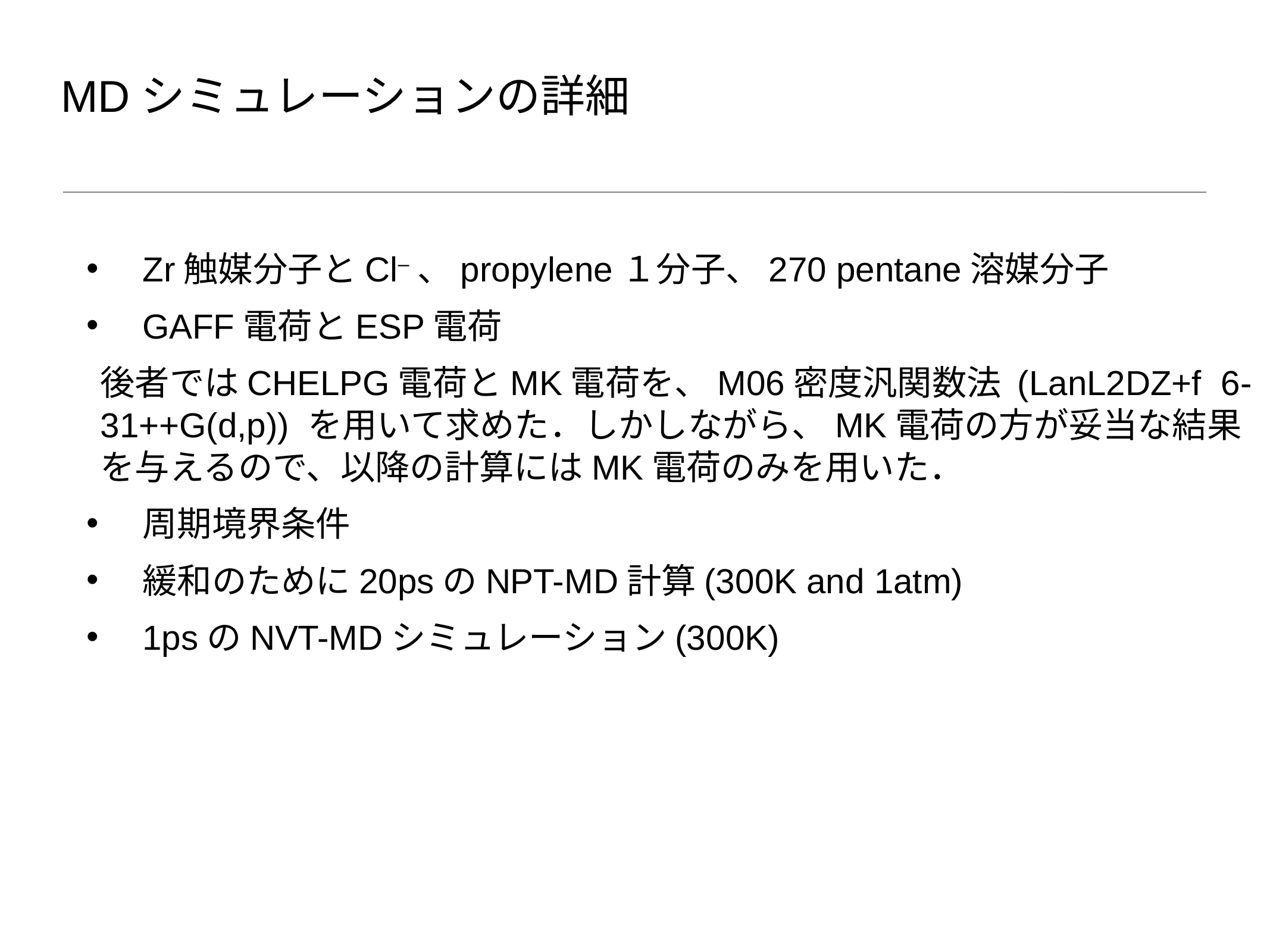

# MDシミュレーションの詳細

Zr触媒分子とCl–、propylene１分子、270 pentane溶媒分子
GAFF電荷とESP電荷
後者ではCHELPG電荷とMK電荷を、M06密度汎関数法 (LanL2DZ+f  6-31++G(d,p)) を用いて求めた．しかしながら、MK電荷の方が妥当な結果を与えるので、以降の計算にはMK電荷のみを用いた．
周期境界条件
緩和のために20psのNPT-MD計算(300K and 1atm)
1psのNVT-MDシミュレーション(300K)